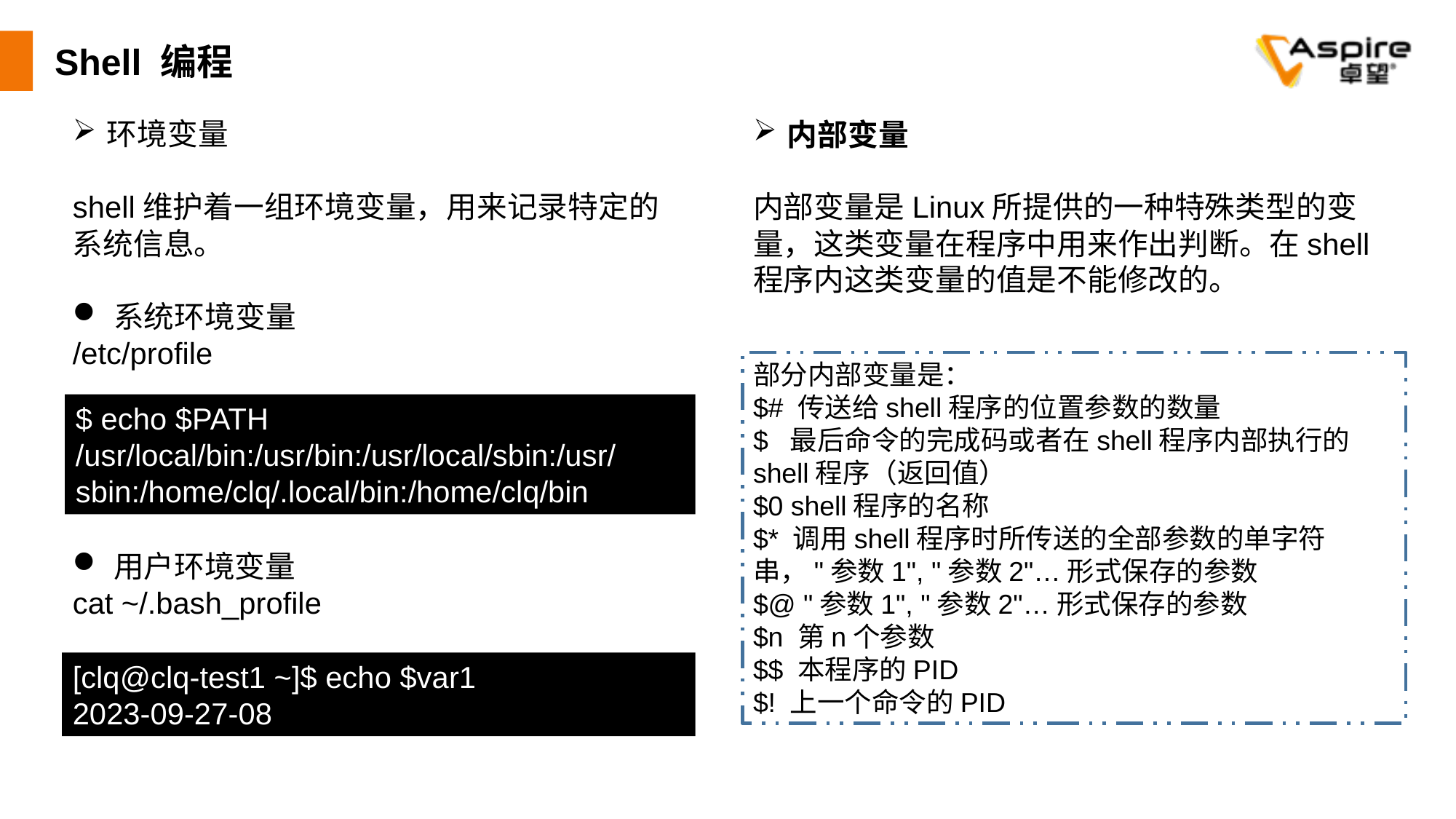

# Shell 编程
环境变量

shell维护着一组环境变量，用来记录特定的系统信息。

系统环境变量
/etc/profile

内部变量

内部变量是Linux所提供的一种特殊类型的变量，这类变量在程序中用来作出判断。在shell程序内这类变量的值是不能修改的。
部分内部变量是：
$# 传送给shell程序的位置参数的数量
$  最后命令的完成码或者在shell程序内部执行的shell程序（返回值）
$0 shell程序的名称
$* 调用shell程序时所传送的全部参数的单字符串，"参数1", "参数2"…形式保存的参数
$@ "参数1", "参数2"…形式保存的参数
$n 第n个参数
$$ 本程序的PID
$! 上一个命令的PID
$ echo $PATH
/usr/local/bin:/usr/bin:/usr/local/sbin:/usr/sbin:/home/clq/.local/bin:/home/clq/bin
用户环境变量
cat ~/.bash_profile
[clq@clq-test1 ~]$ echo $var1
2023-09-27-08